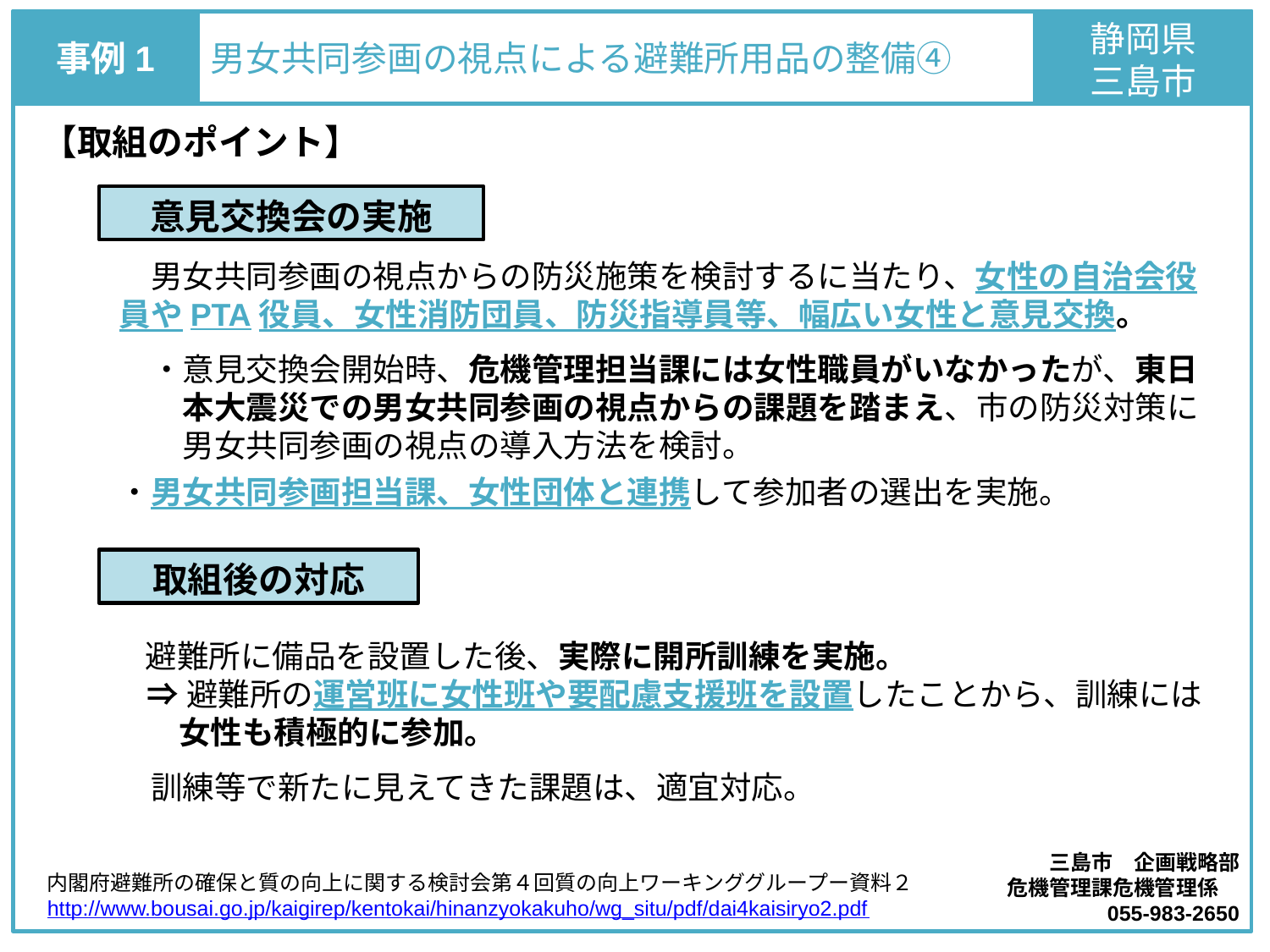

事例1
男女共同参画の視点による避難所用品の整備④
静岡県
三島市
【取組のポイント】
意見交換会の実施
男女共同参画の視点からの防災施策を検討するに当たり、女性の自治会役員やPTA役員、女性消防団員、防災指導員等、幅広い女性と意見交換。

・意見交換会開始時、危機管理担当課には女性職員がいなかったが、東日本大震災での男女共同参画の視点からの課題を踏まえ、市の防災対策に男女共同参画の視点の導入方法を検討。

・男女共同参画担当課、女性団体と連携して参加者の選出を実施。
取組後の対応
避難所に備品を設置した後、実際に開所訓練を実施。
⇒避難所の運営班に女性班や要配慮支援班を設置したことから、訓練には女性も積極的に参加。

訓練等で新たに見えてきた課題は、適宜対応。
三島市　企画戦略部
危機管理課危機管理係
055-983-2650
内閣府避難所の確保と質の向上に関する検討会第４回質の向上ワーキンググループー資料２ http://www.bousai.go.jp/kaigirep/kentokai/hinanzyokakuho/wg_situ/pdf/dai4kaisiryo2.pdf